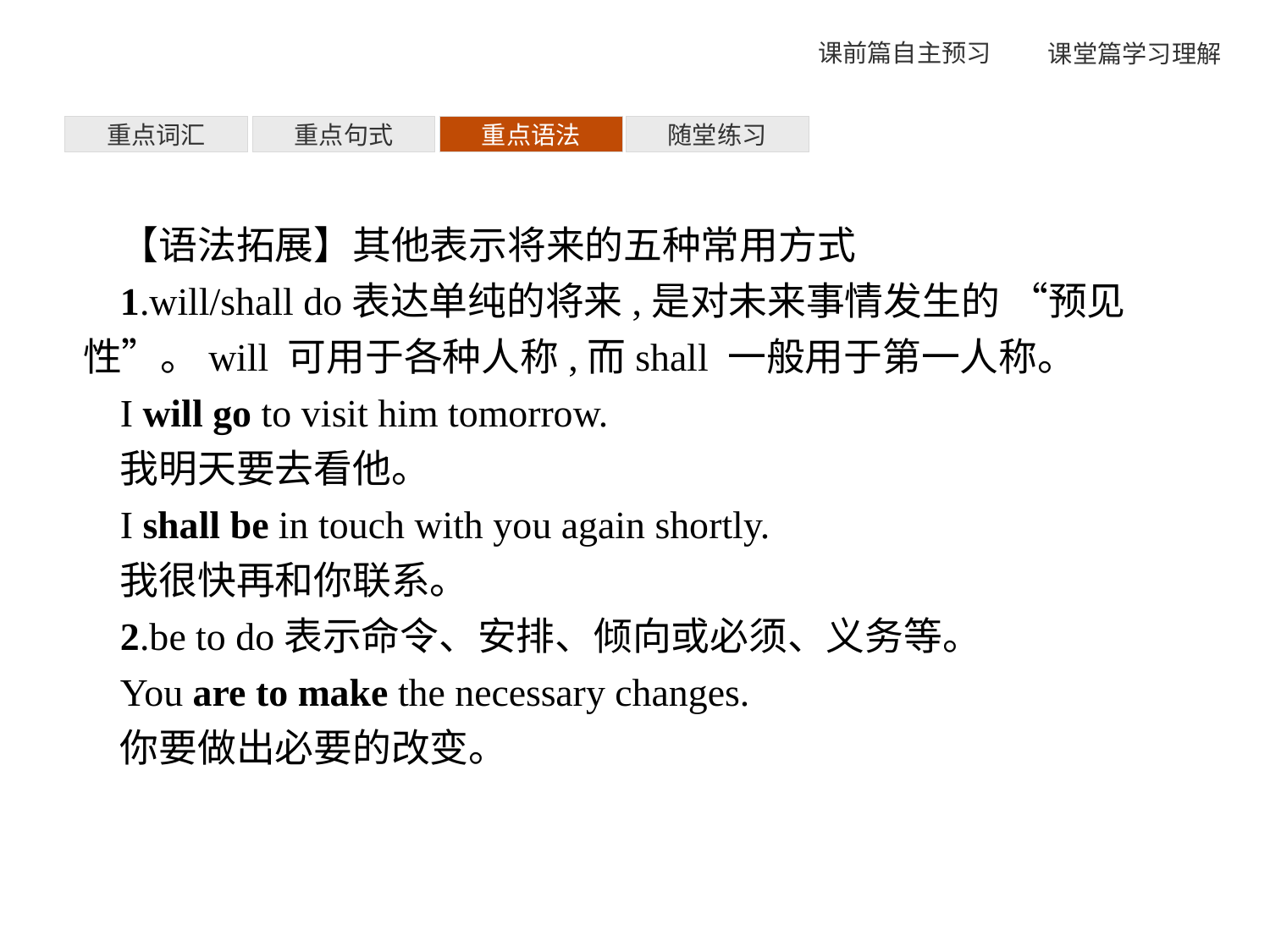

重点词汇
重点句式
重点语法
随堂练习
【语法拓展】其他表示将来的五种常用方式
1.will/shall do表达单纯的将来,是对未来事情发生的 “预见性”。will 可用于各种人称,而shall 一般用于第一人称。
I will go to visit him tomorrow.
我明天要去看他。
I shall be in touch with you again shortly.
我很快再和你联系。
2.be to do表示命令、安排、倾向或必须、义务等。
You are to make the necessary changes.
你要做出必要的改变。